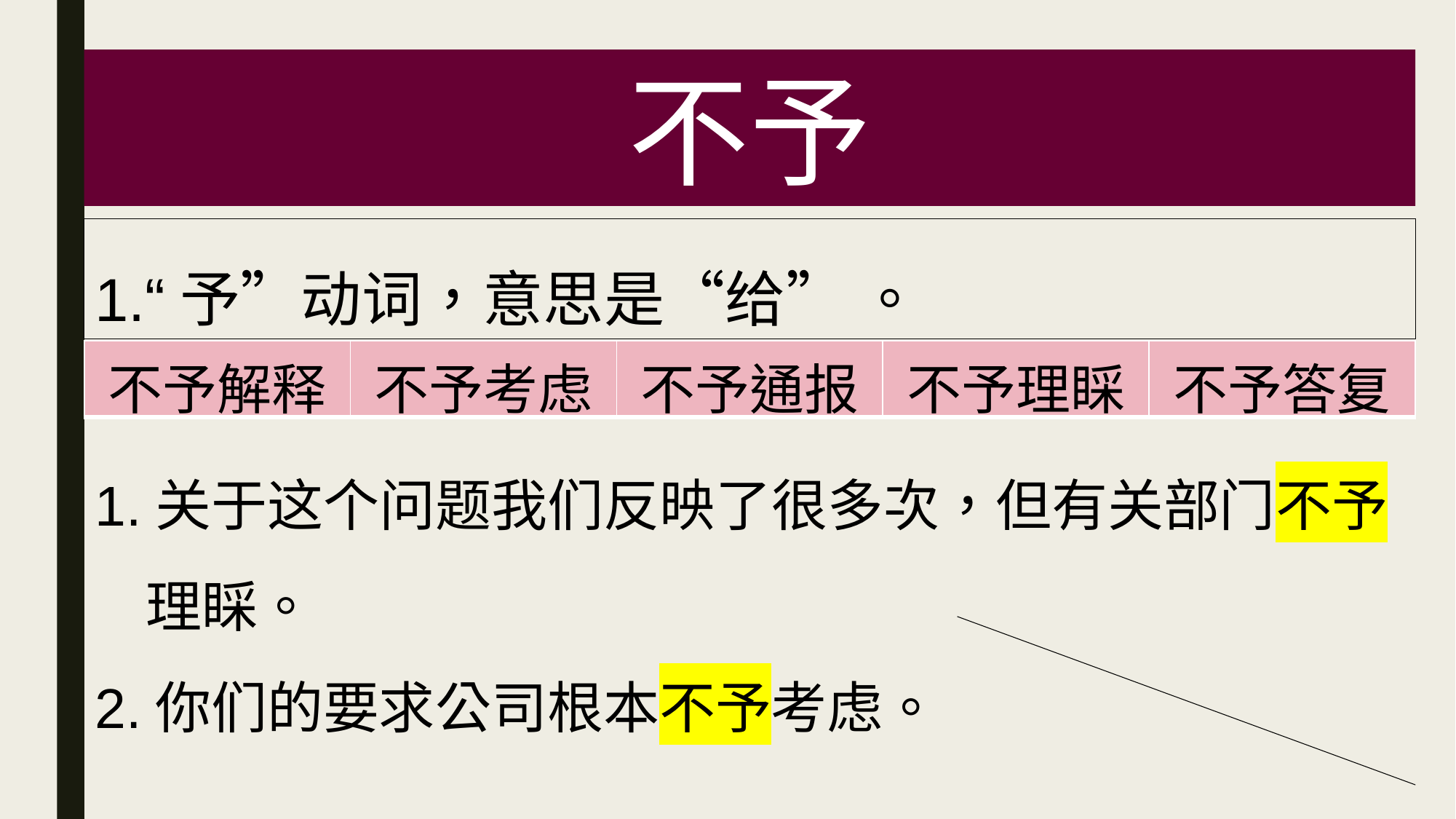

不予
1.“予”动词，意思是“给” 。
| 不予解释 | 不予考虑 | 不予通报 | 不予理睬 | 不予答复 |
| --- | --- | --- | --- | --- |
1.关于这个问题我们反映了很多次，但有关部门不予
   理睬。
2.你们的要求公司根本不予考虑。